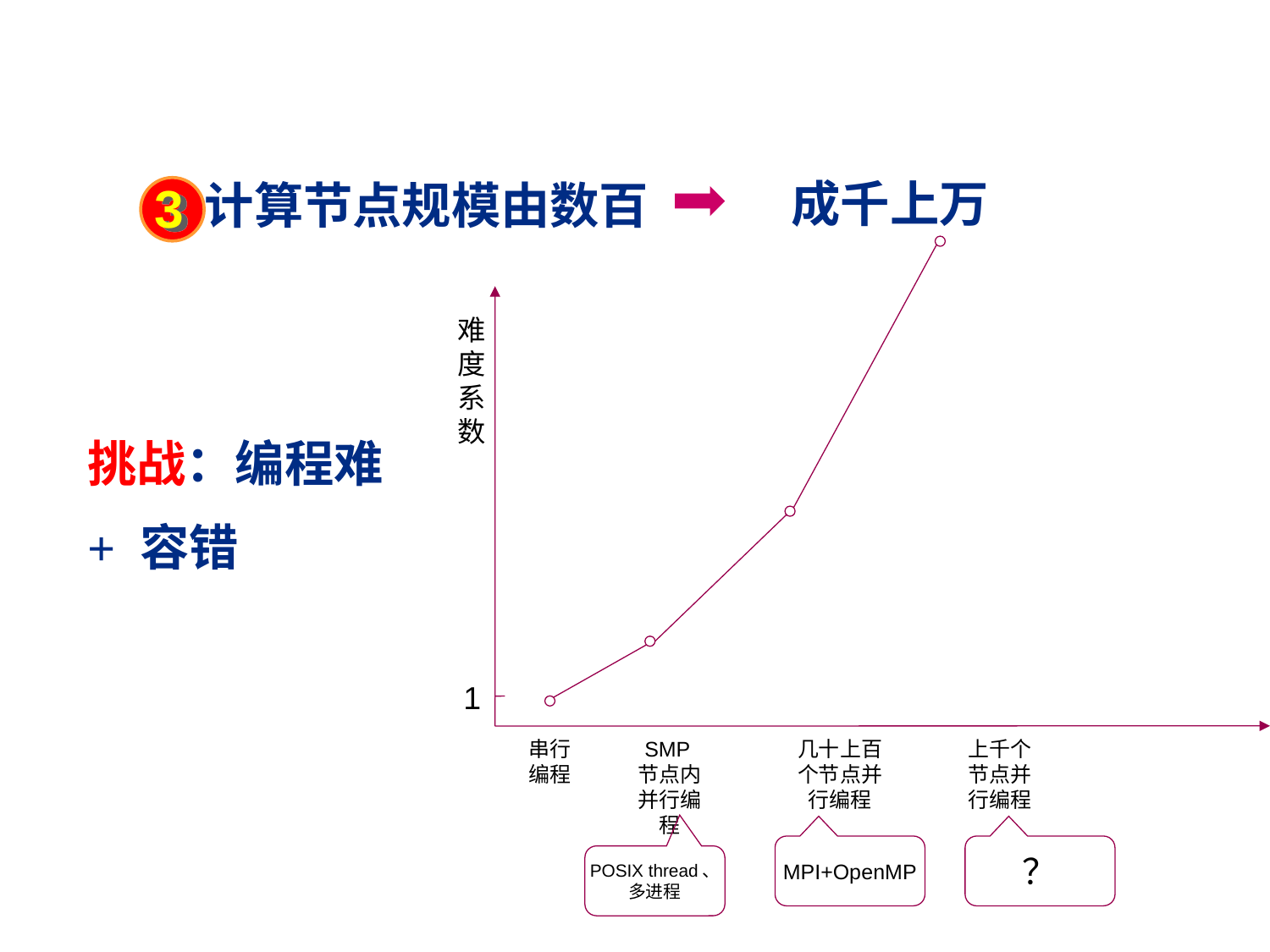

成千上万
计算节点规模由数百
3

难度系数
挑战：编程难
+ 容错

1

串行编程
SMP节点内并行编程
几十上百个节点并行编程
上千个 节点并行编程
MPI+OpenMP
？
POSIX thread、多进程